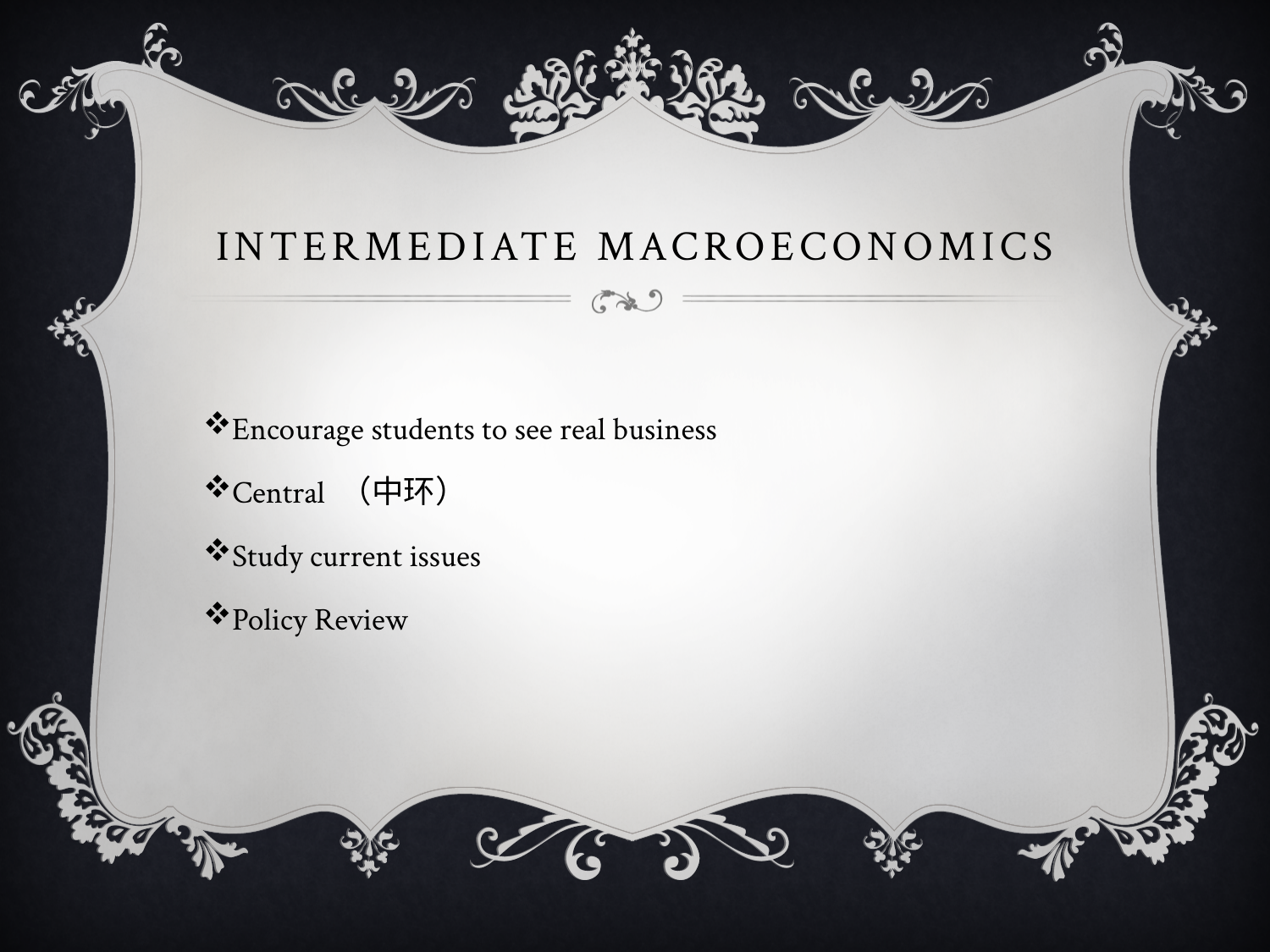

# Intermediate macroeconomics

Encourage students to see real business
Central （中环）
Study current issues
Policy Review